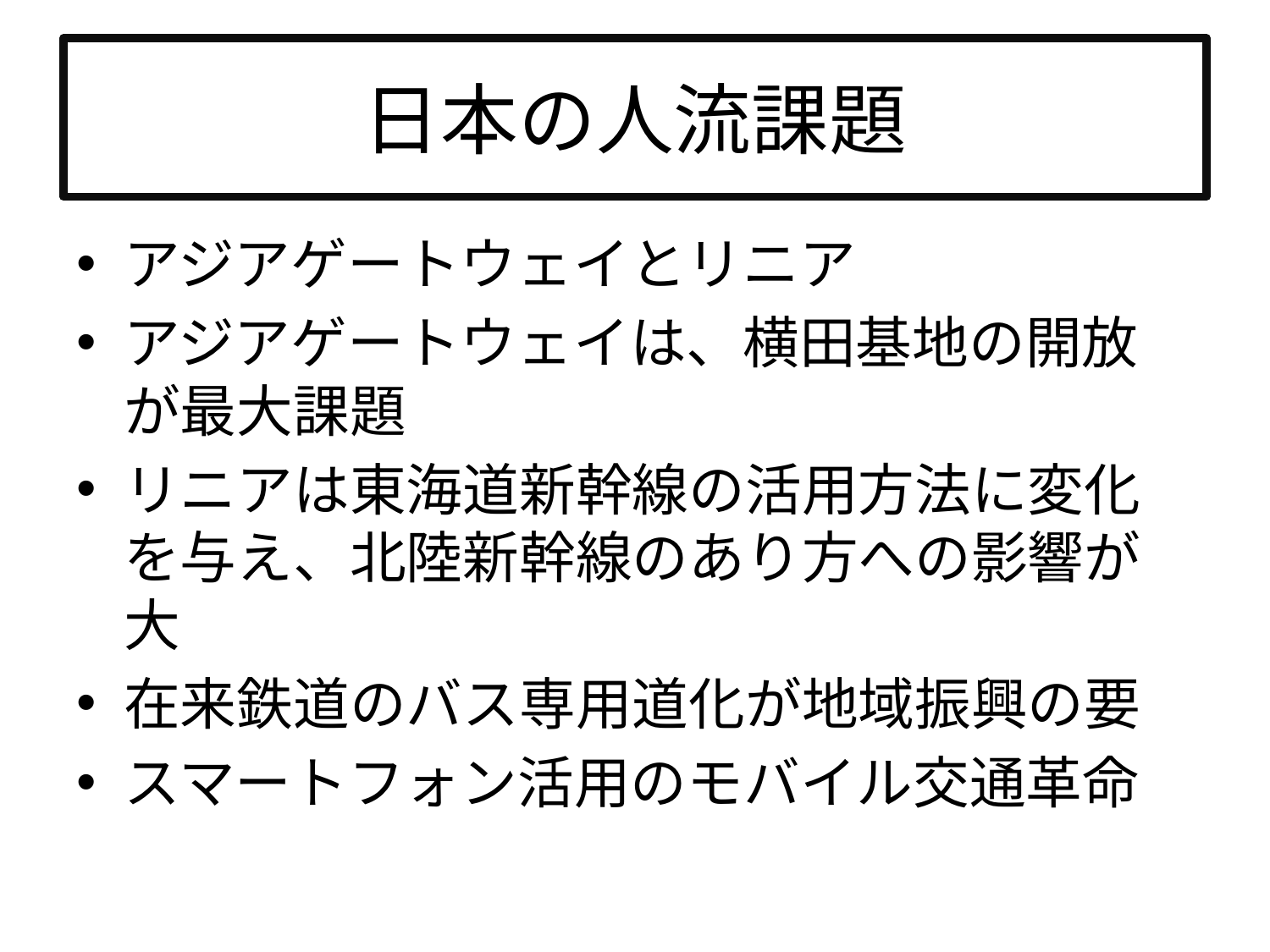

# 日本の人流課題
アジアゲートウェイとリニア
アジアゲートウェイは、横田基地の開放が最大課題
リニアは東海道新幹線の活用方法に変化を与え、北陸新幹線のあり方への影響が大
在来鉄道のバス専用道化が地域振興の要
スマートフォン活用のモバイル交通革命